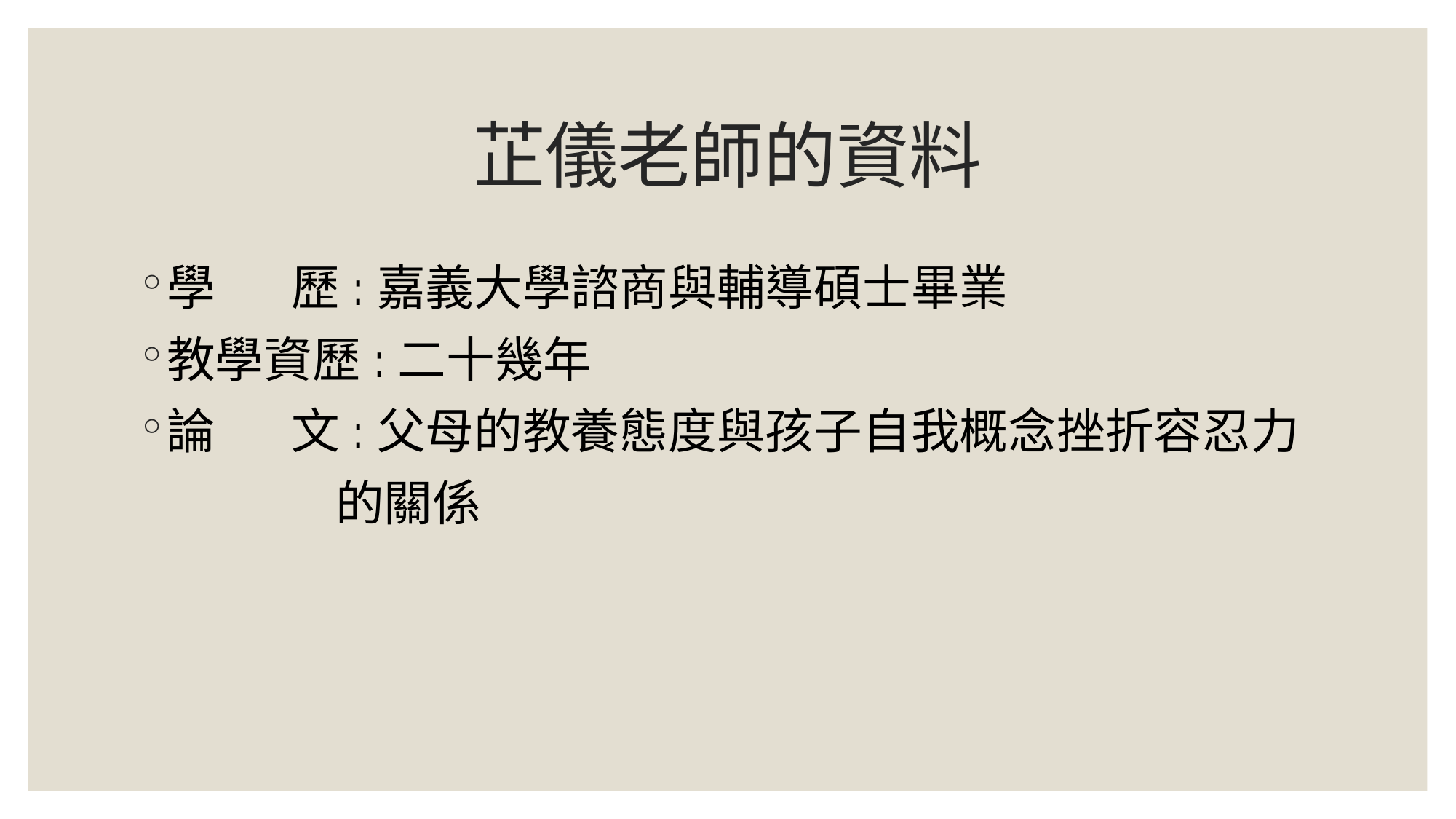

# 芷儀老師的資料
學       歷:嘉義大學諮商與輔導碩士畢業
教學資歷:二十幾年
論       文:父母的教養態度與孩子自我概念挫折容忍力
                 的關係